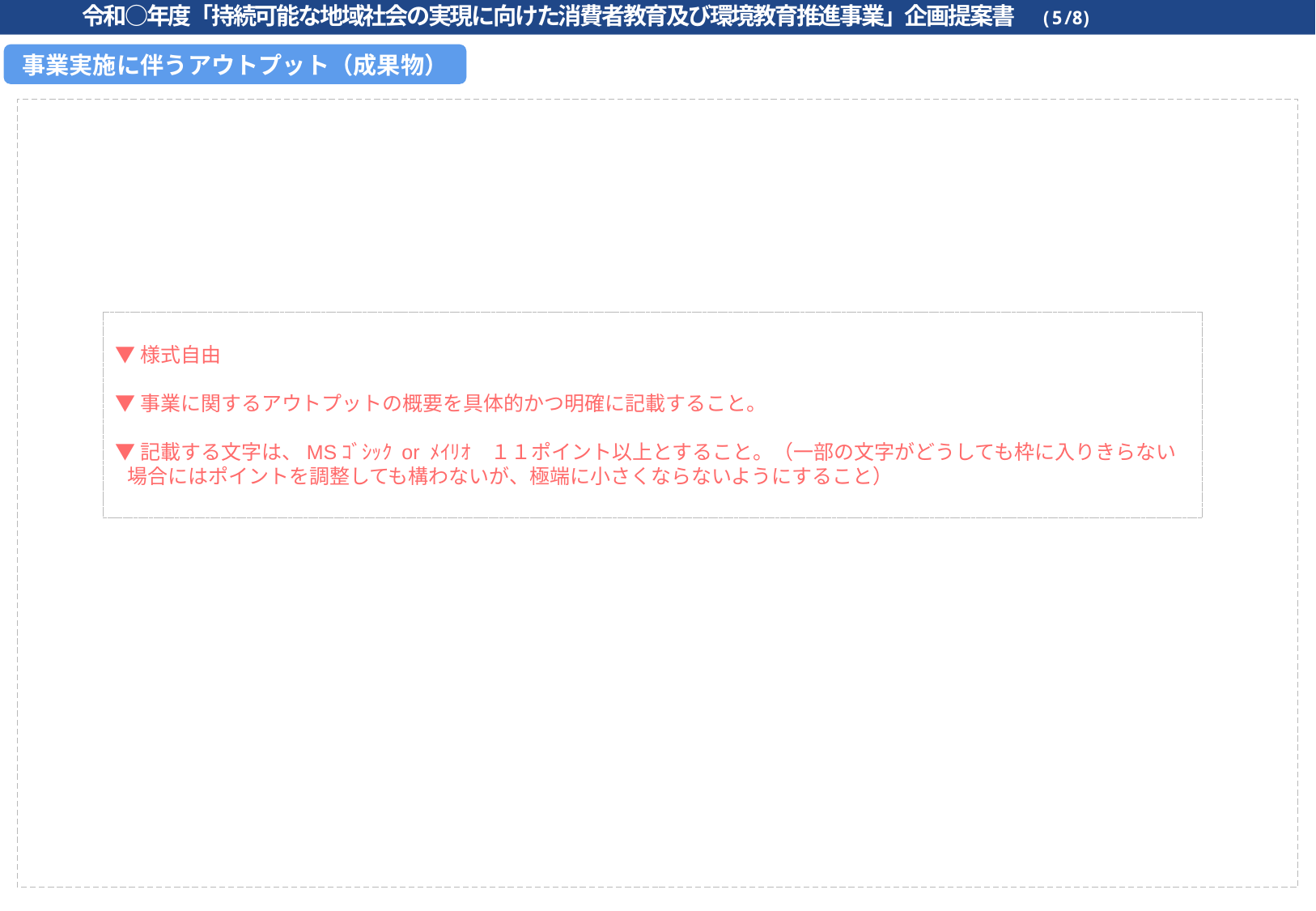

令和○年度「持続可能な地域社会の実現に向けた消費者教育及び環境教育推進事業」企画提案書　(5/8)
事業実施に伴うアウトプット（成果物）

▼様式自由

▼事業に関するアウトプットの概要を具体的かつ明確に記載すること。

▼記載する文字は、MSｺﾞｼｯｸ or ﾒｲﾘｵ　１１ポイント以上とすること。（一部の文字がどうしても枠に入りきらない場合にはポイントを調整しても構わないが、極端に小さくならないようにすること）